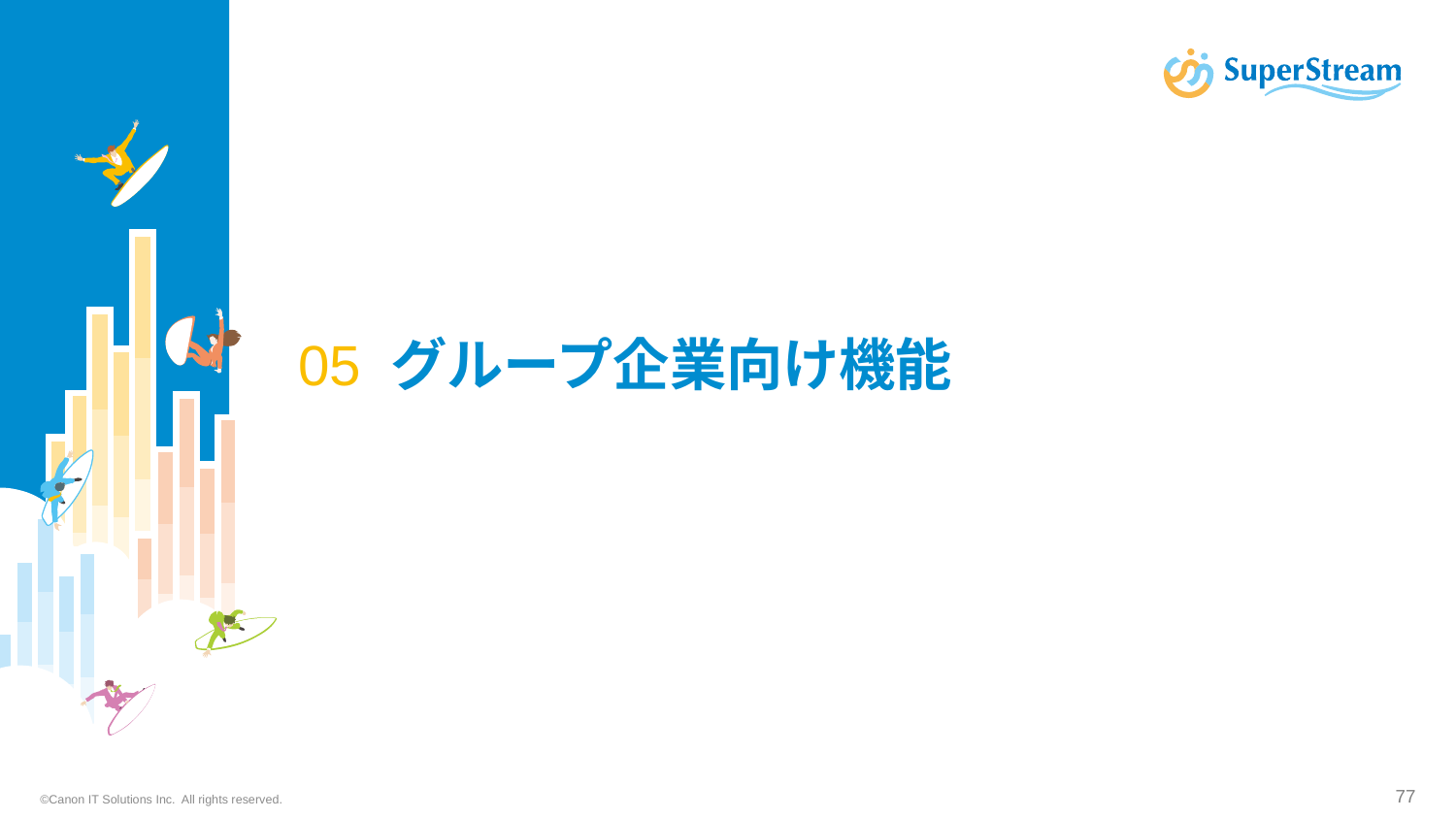

# 05 グループ企業向け機能
©Canon IT Solutions Inc.  All rights reserved.
77